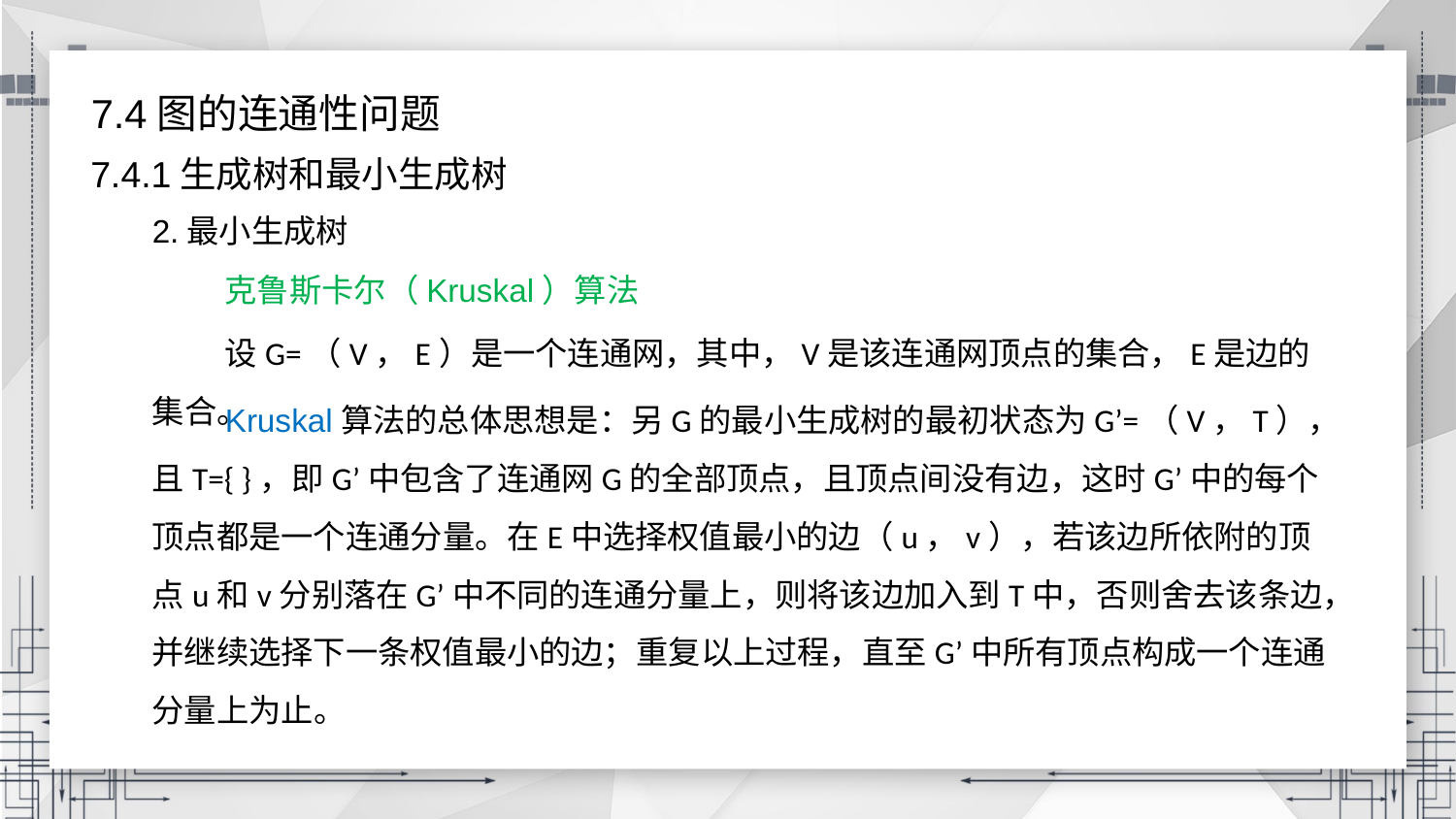

7.4图的连通性问题
7.4.1生成树和最小生成树
2.最小生成树
克鲁斯卡尔（Kruskal）算法
设G=（V，E）是一个连通网，其中，V是该连通网顶点的集合，E是边的集合。
Kruskal算法的总体思想是：另G的最小生成树的最初状态为G’=（V，T），且T={ }，即G’中包含了连通网G的全部顶点，且顶点间没有边，这时G’中的每个顶点都是一个连通分量。在E中选择权值最小的边（u，v），若该边所依附的顶点u和v分别落在G’中不同的连通分量上，则将该边加入到T中，否则舍去该条边，并继续选择下一条权值最小的边；重复以上过程，直至G’中所有顶点构成一个连通分量上为止。